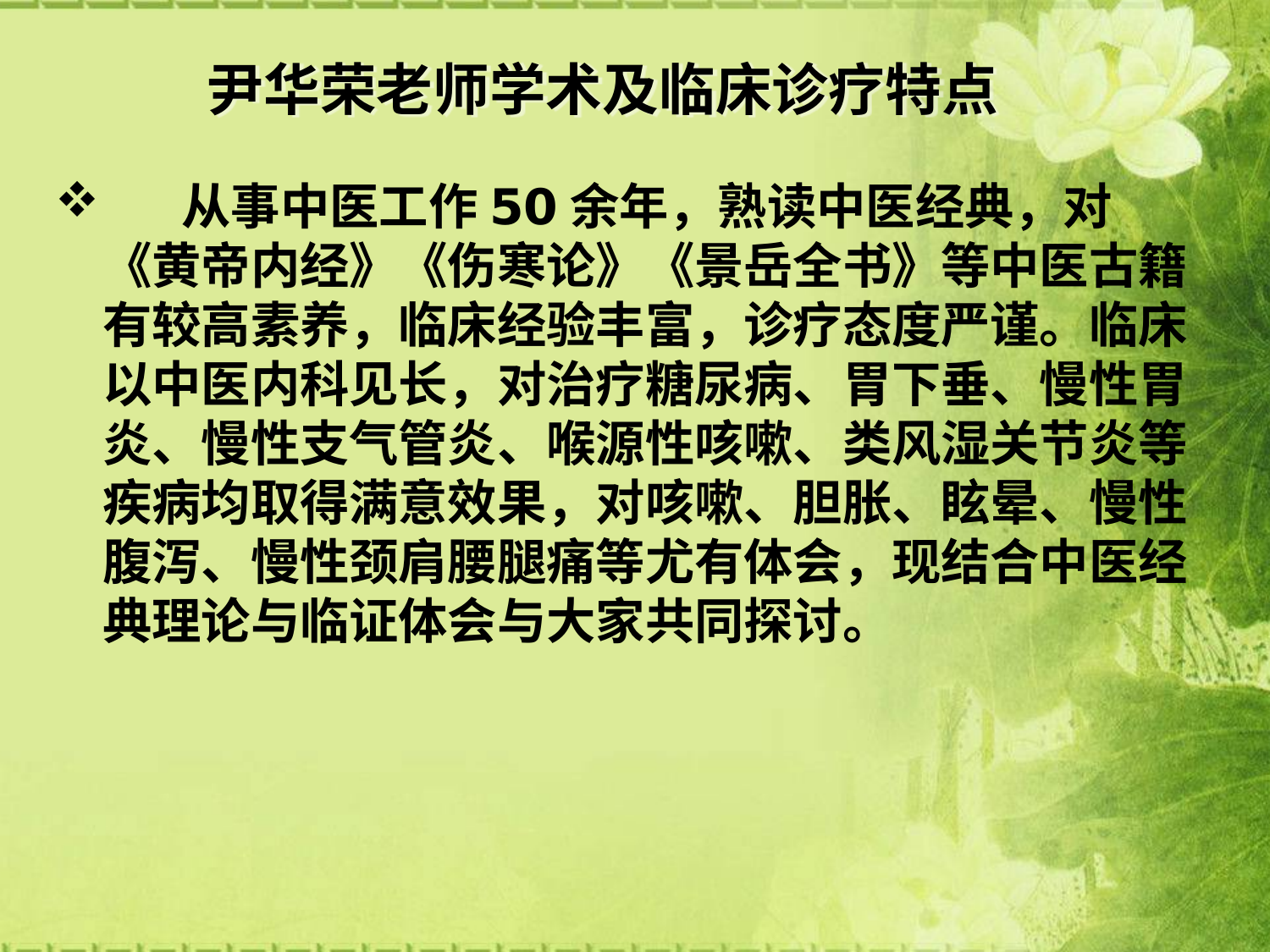

# 尹华荣老师学术及临床诊疗特点
      从事中医工作50余年，熟读中医经典，对《黄帝内经》《伤寒论》《景岳全书》等中医古籍有较高素养，临床经验丰富，诊疗态度严谨。临床以中医内科见长，对治疗糖尿病、胃下垂、慢性胃炎、慢性支气管炎、喉源性咳嗽、类风湿关节炎等疾病均取得满意效果，对咳嗽、胆胀、眩晕、慢性腹泻、慢性颈肩腰腿痛等尤有体会，现结合中医经典理论与临证体会与大家共同探讨。